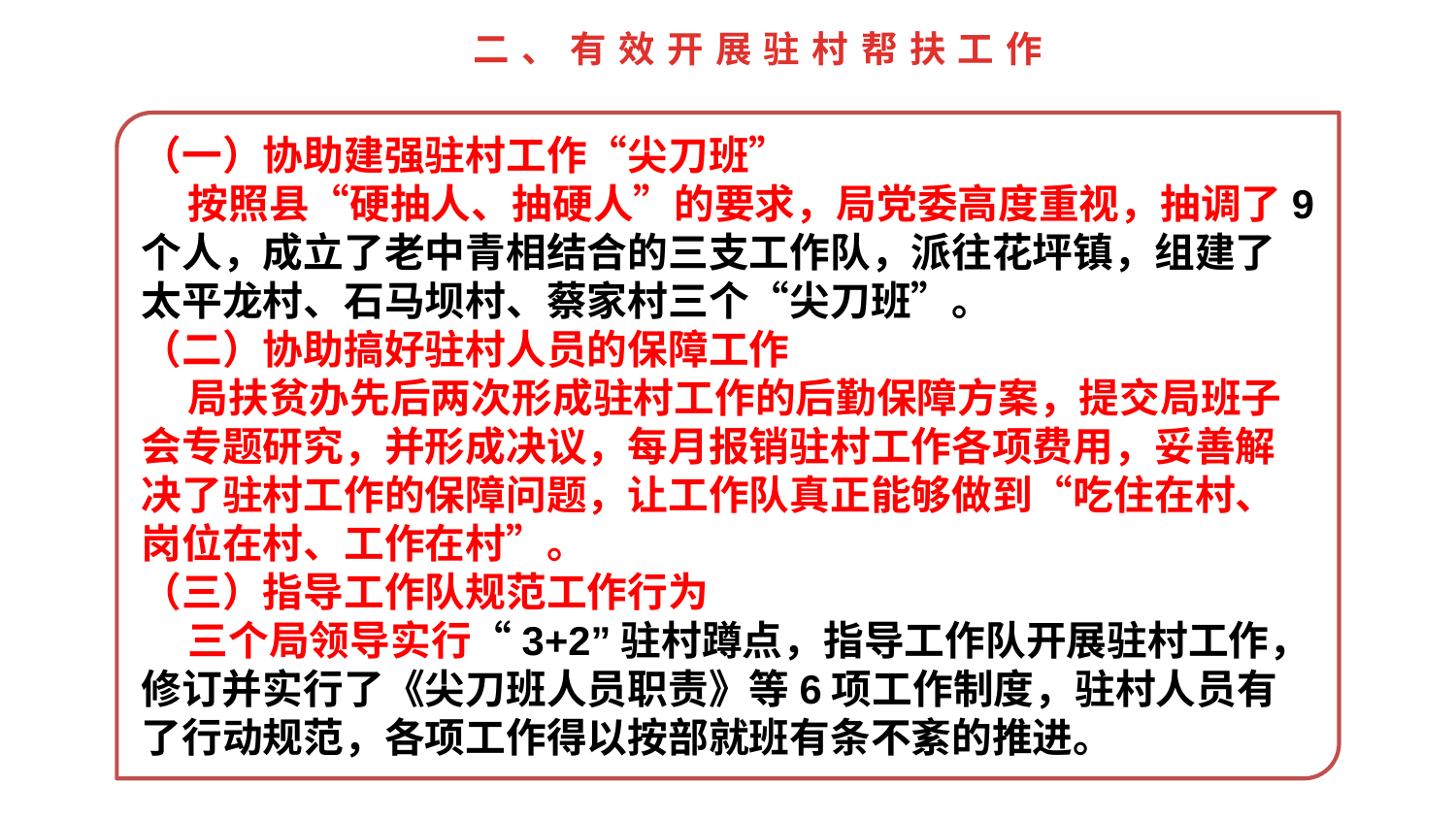

二、有效开展驻村帮扶工作
（一）协助建强驻村工作“尖刀班”    按照县“硬抽人、抽硬人”的要求，局党委高度重视，抽调了9个人，成立了老中青相结合的三支工作队，派往花坪镇，组建了太平龙村、石马坝村、蔡家村三个“尖刀班”。
（二）协助搞好驻村人员的保障工作    局扶贫办先后两次形成驻村工作的后勤保障方案，提交局班子会专题研究，并形成决议，每月报销驻村工作各项费用，妥善解决了驻村工作的保障问题，让工作队真正能够做到“吃住在村、岗位在村、工作在村”。
（三）指导工作队规范工作行为    三个局领导实行“3+2”驻村蹲点，指导工作队开展驻村工作，修订并实行了《尖刀班人员职责》等6项工作制度，驻村人员有了行动规范，各项工作得以按部就班有条不紊的推进。